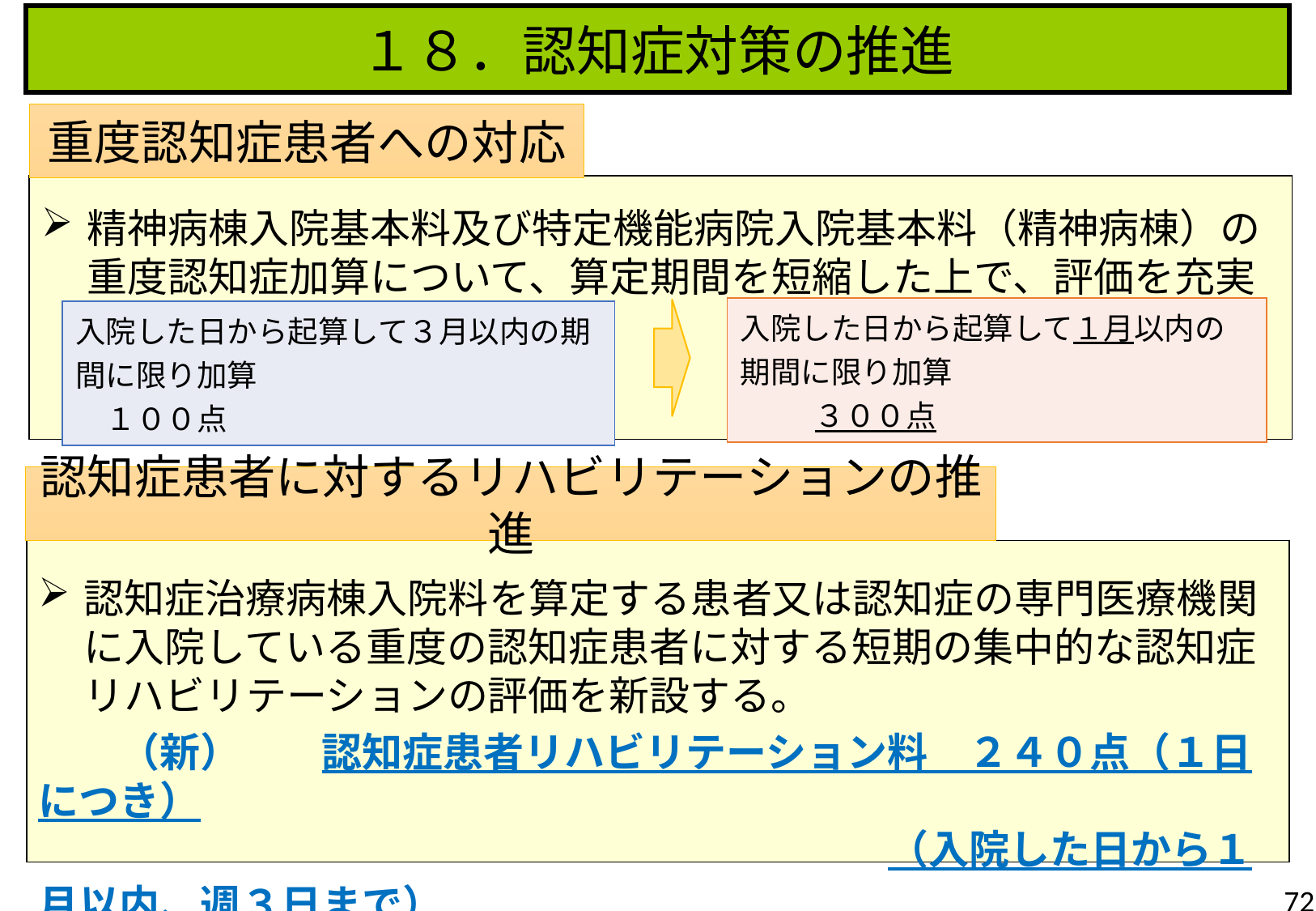

１８．認知症対策の推進
重度認知症患者への対応

精神病棟入院基本料及び特定機能病院入院基本料（精神病棟）の重度認知症加算について、算定期間を短縮した上で、評価を充実させる。

| 入院した日から起算して１月以内の期間に限り加算　　　　　　　　　　　 ３００点 |
| --- |

| 入院した日から起算して３月以内の期間に限り加算　　　　　　　　　　　　１００点 |
| --- |
認知症患者に対するリハビリテーションの推進

認知症治療病棟入院料を算定する患者又は認知症の専門医療機関に入院している重度の認知症患者に対する短期の集中的な認知症リハビリテーションの評価を新設する。
　　（新）　　認知症患者リハビリテーション料　２４０点（１日につき）
　　　　　　　　　　　　　　　　　　　　　（入院した日から１月以内、週３日まで）

72